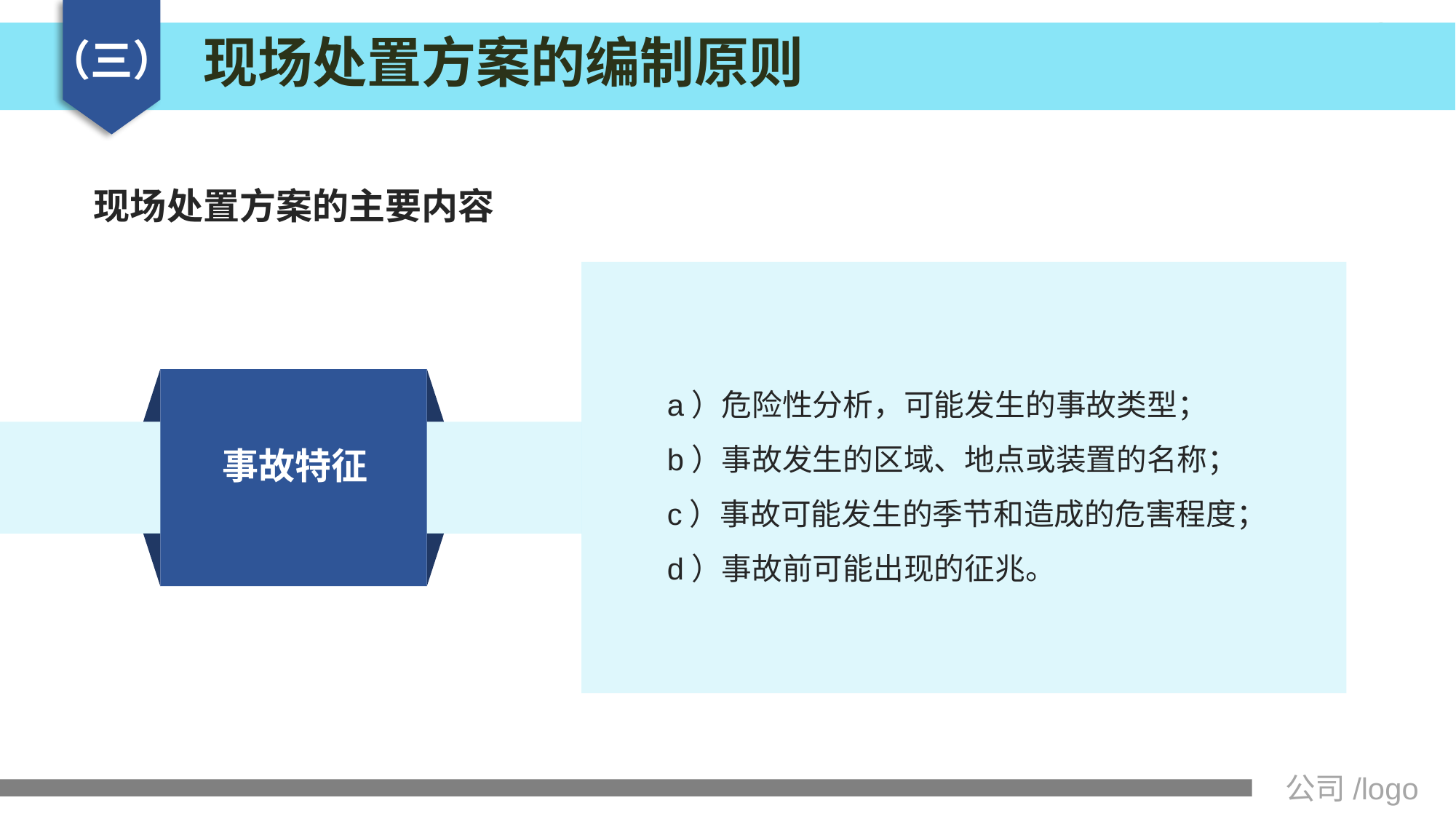

现场处置方案的编制原则
（三）
# 现场处置方案的主要内容

a）危险性分析，可能发生的事故类型；
b）事故发生的区域、地点或装置的名称；
c）事故可能发生的季节和造成的危害程度；
d）事故前可能出现的征兆。

事故特征

公司/logo